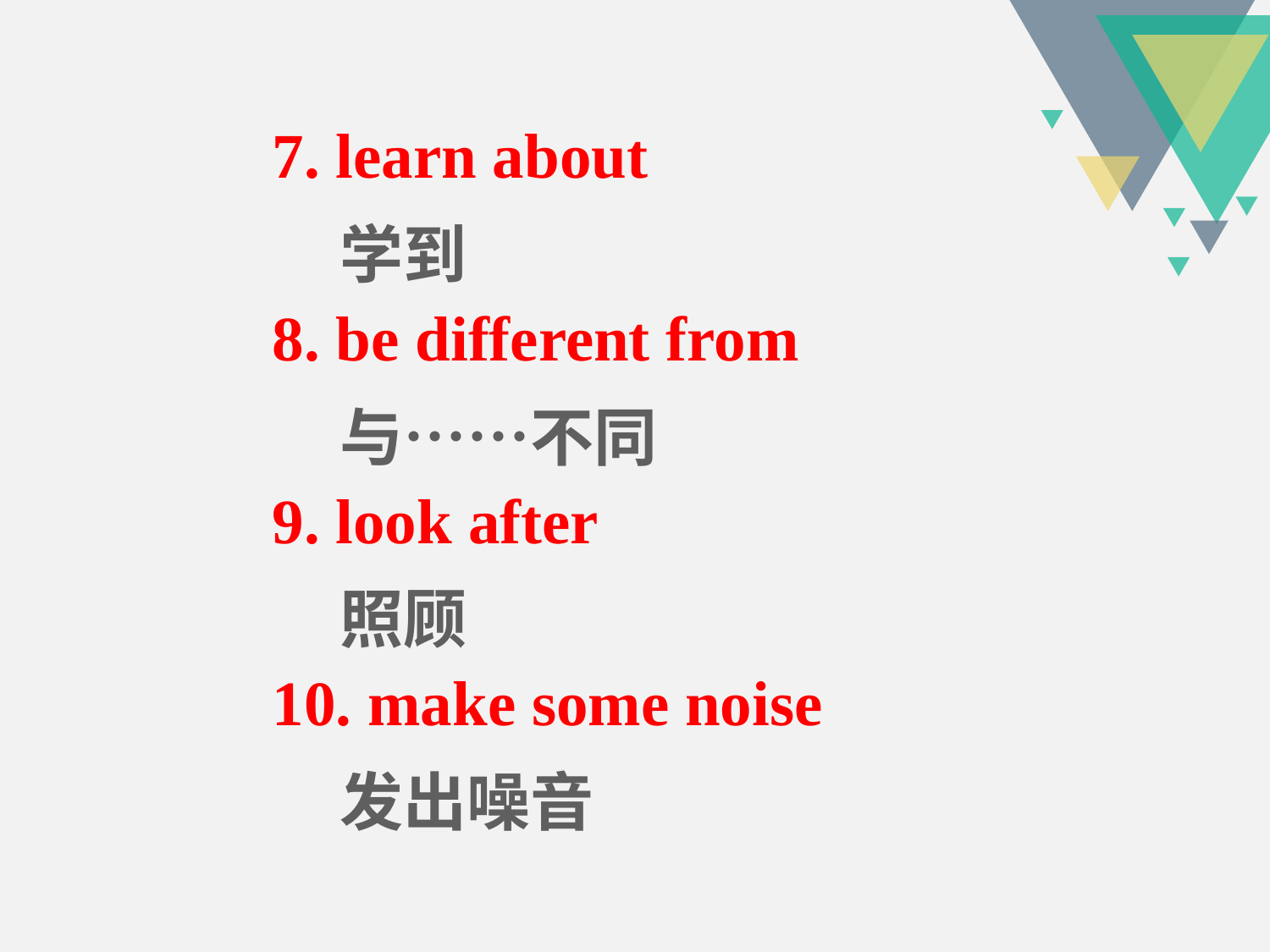

7. learn about

8. be different from

9. look after

10. make some noise
学到

与……不同

照顾

发出噪音